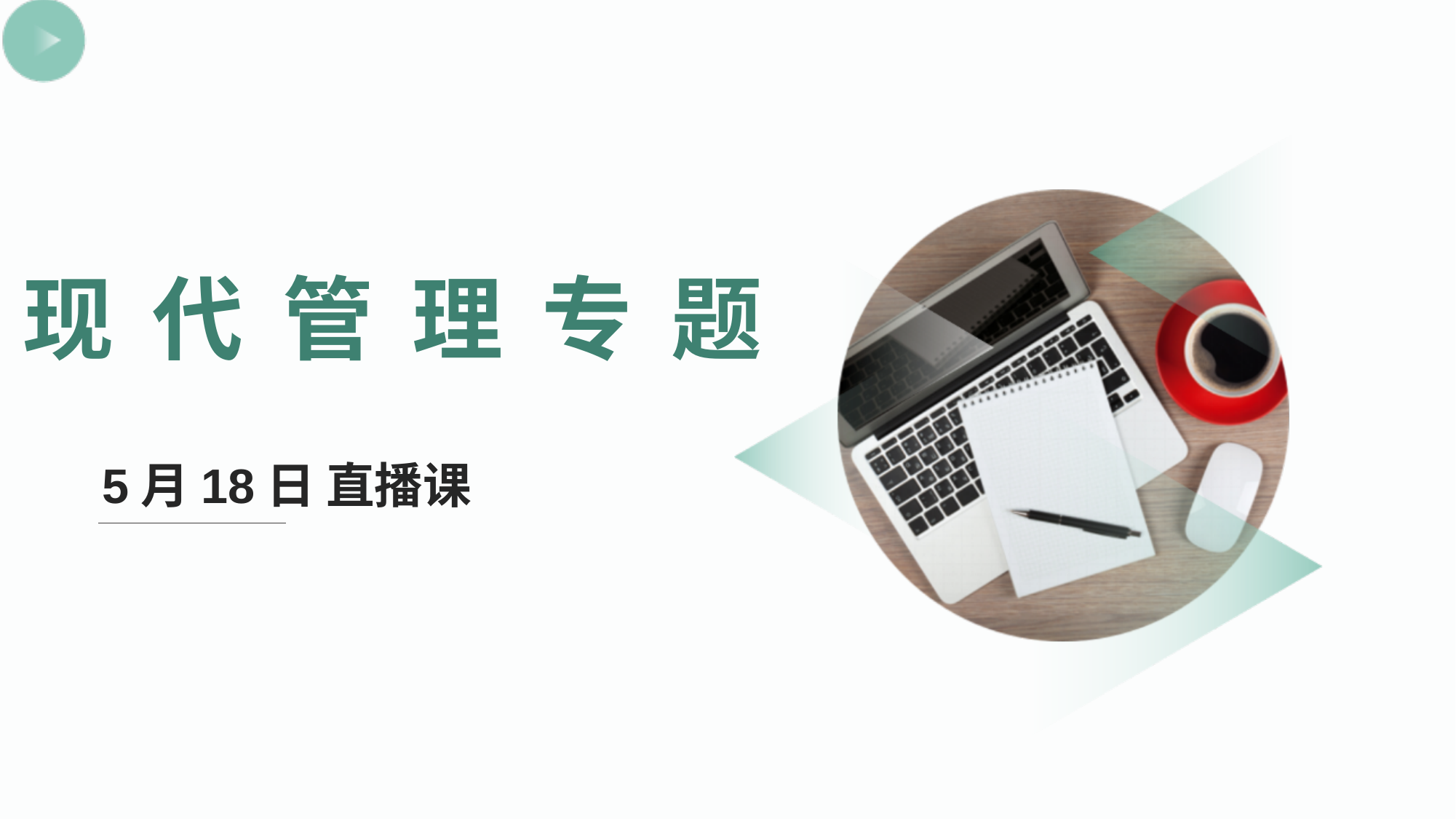

现 代 管 理 专 题
5月18日 直播课